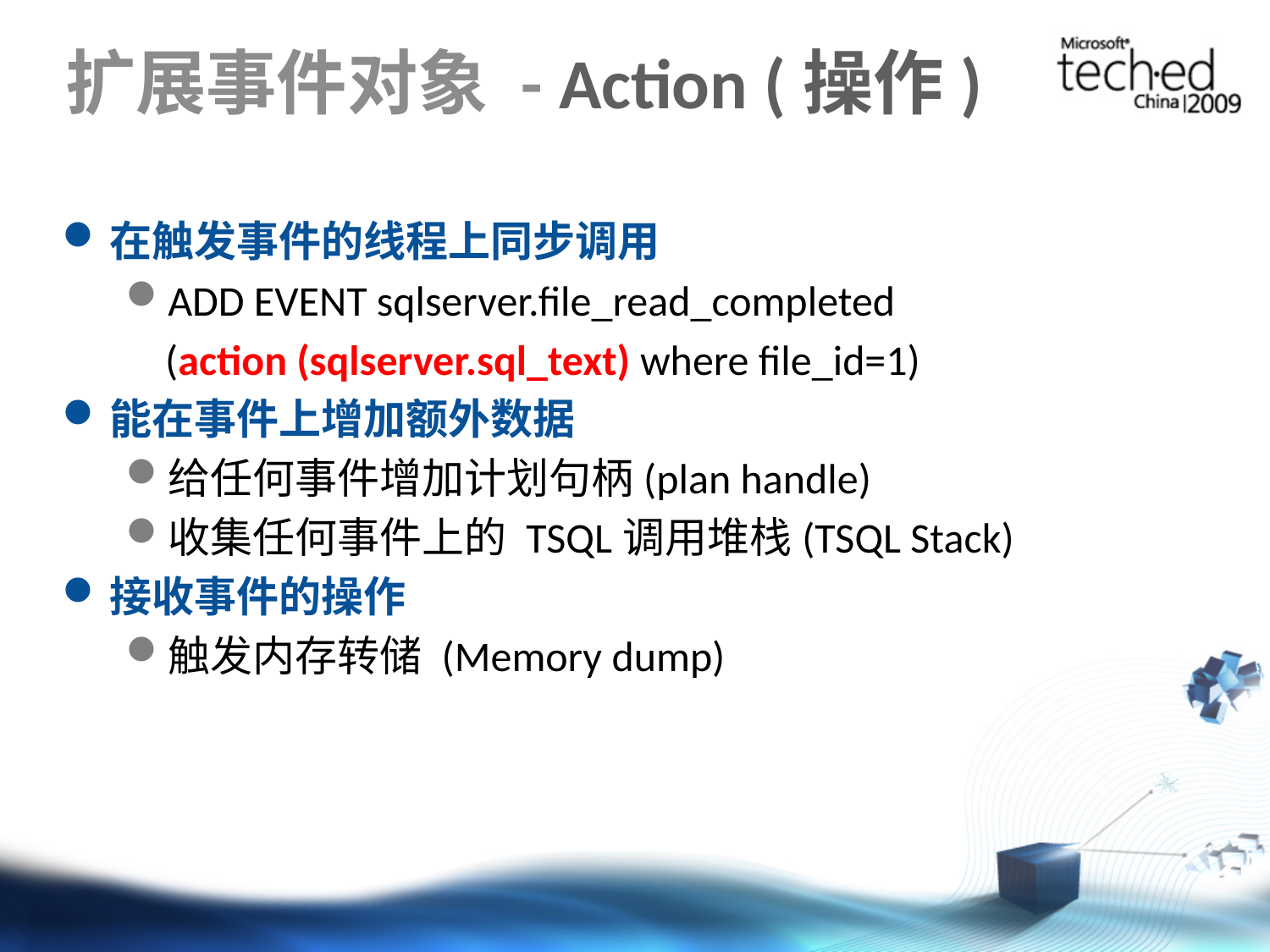

# 扩展事件对象 - Action (操作)
在触发事件的线程上同步调用
ADD EVENT sqlserver.file_read_completed
	(action (sqlserver.sql_text) where file_id=1)
能在事件上增加额外数据
给任何事件增加计划句柄(plan handle)
收集任何事件上的 TSQL调用堆栈(TSQL Stack)
接收事件的操作
触发内存转储 (Memory dump)